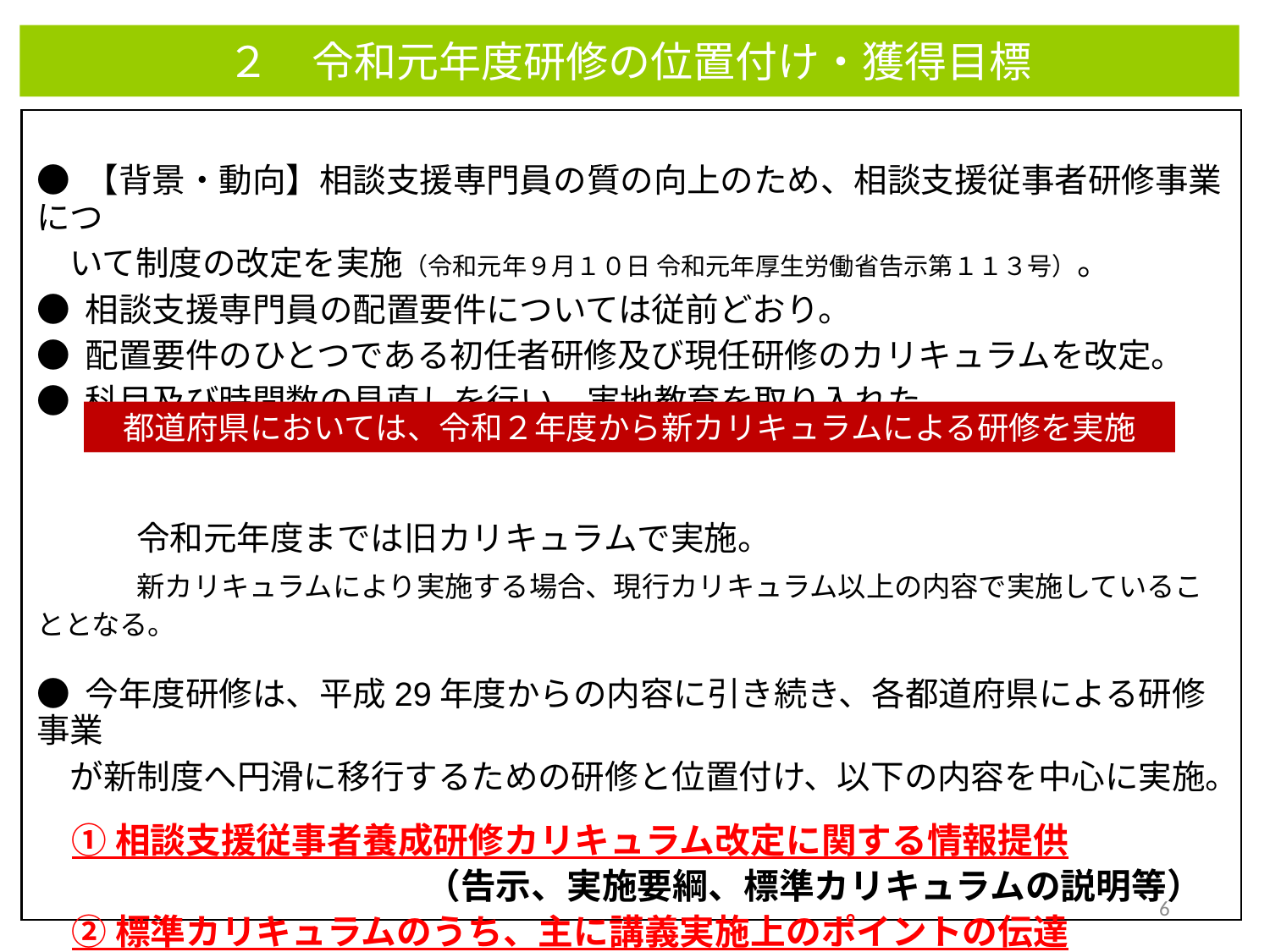

２　令和元年度研修の位置付け・獲得目標

● 【背景・動向】相談支援専門員の質の向上のため、相談支援従事者研修事業につ
　いて制度の改定を実施（令和元年９月１０日 令和元年厚生労働省告示第１１３号）。
● 相談支援専門員の配置要件については従前どおり。
● 配置要件のひとつである初任者研修及び現任研修のカリキュラムを改定。
● 科目及び時間数の見直しを行い、実地教育を取り入れた。

　　　令和元年度までは旧カリキュラムで実施。
　　　新カリキュラムにより実施する場合、現行カリキュラム以上の内容で実施していることとなる。

● 今年度研修は、平成29年度からの内容に引き続き、各都道府県による研修事業
　が新制度へ円滑に移行するための研修と位置付け、以下の内容を中心に実施。

　① 相談支援従事者養成研修カリキュラム改定に関する情報提供
　　　　　　　　　　　（告示、実施要綱、標準カリキュラムの説明等）
　② 標準カリキュラムのうち、主に講義実施上のポイントの伝達
　③ 演習の企画立案についてはポイントを概説
都道府県においては、令和２年度から新カリキュラムによる研修を実施
6